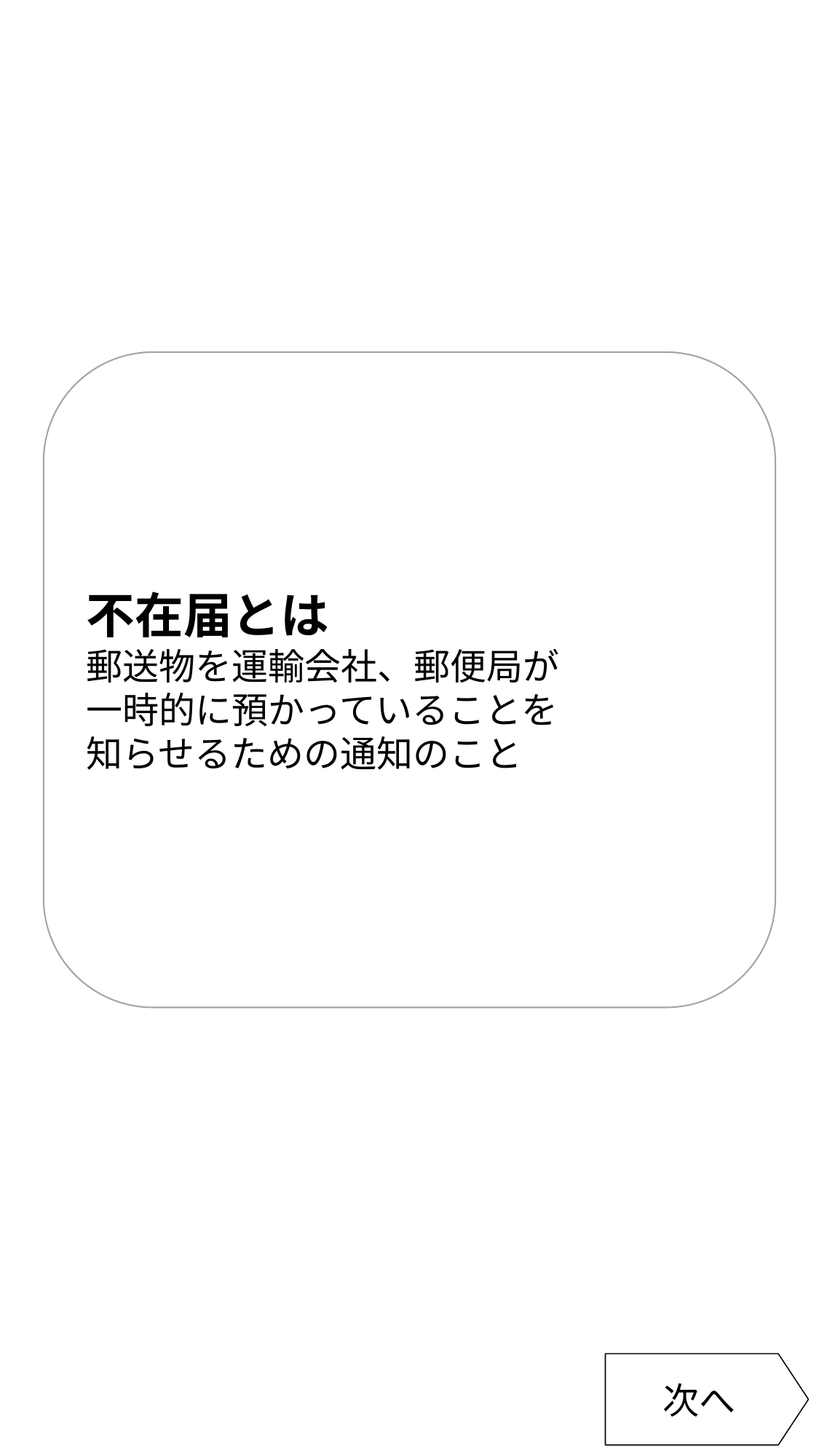

不在届とは
郵送物を運輸会社、郵便局が
一時的に預かっていることを
知らせるための通知のこと

次へ